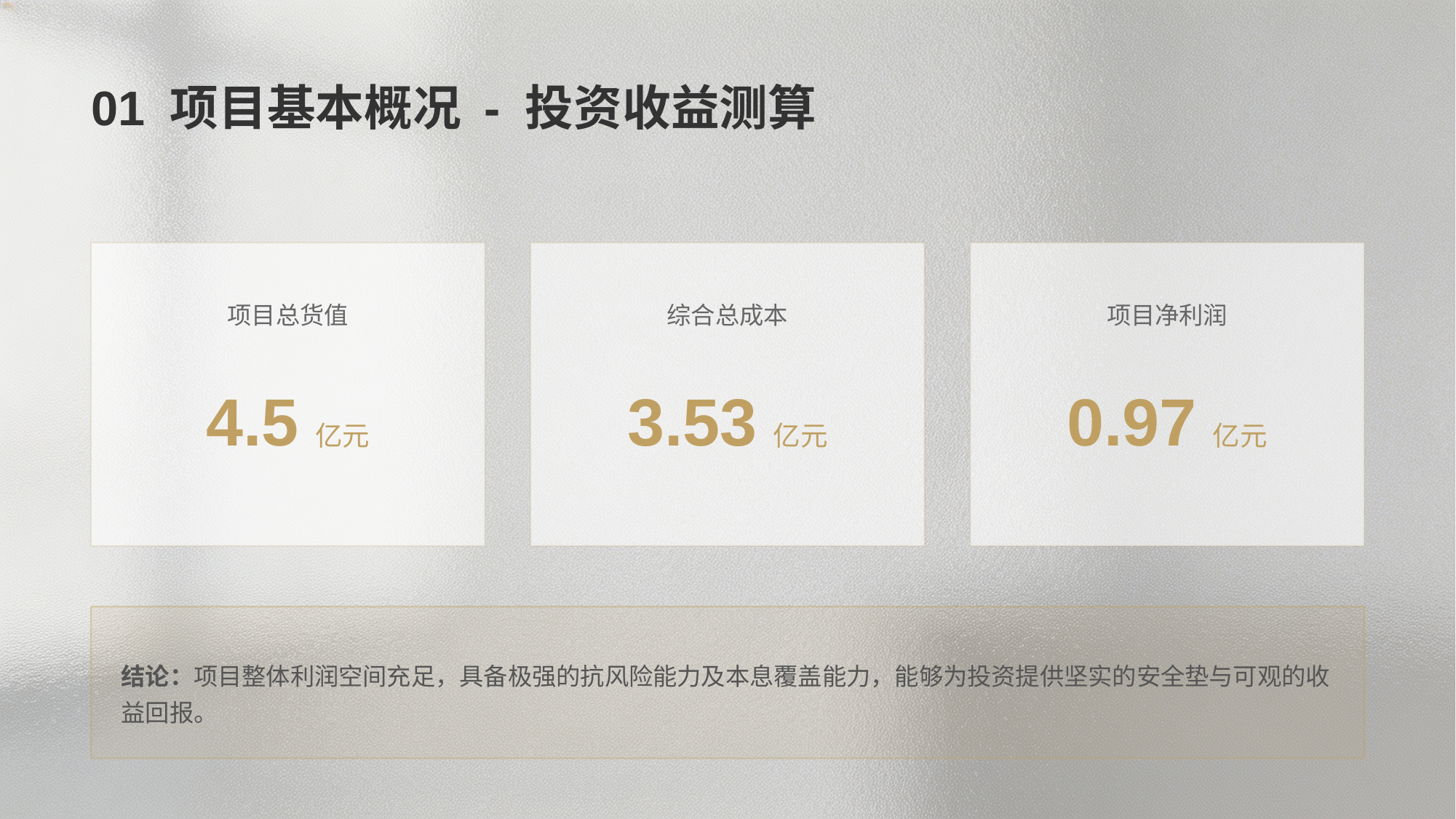

01 项目基本概况 - 投资收益测算

项目总货值
综合总成本
项目净利润
4.5亿元
3.53亿元
0.97亿元

结论：项目整体利润空间充足，具备极强的抗风险能力及本息覆盖能力，能够为投资提供坚实的安全垫与可观的收益回报。